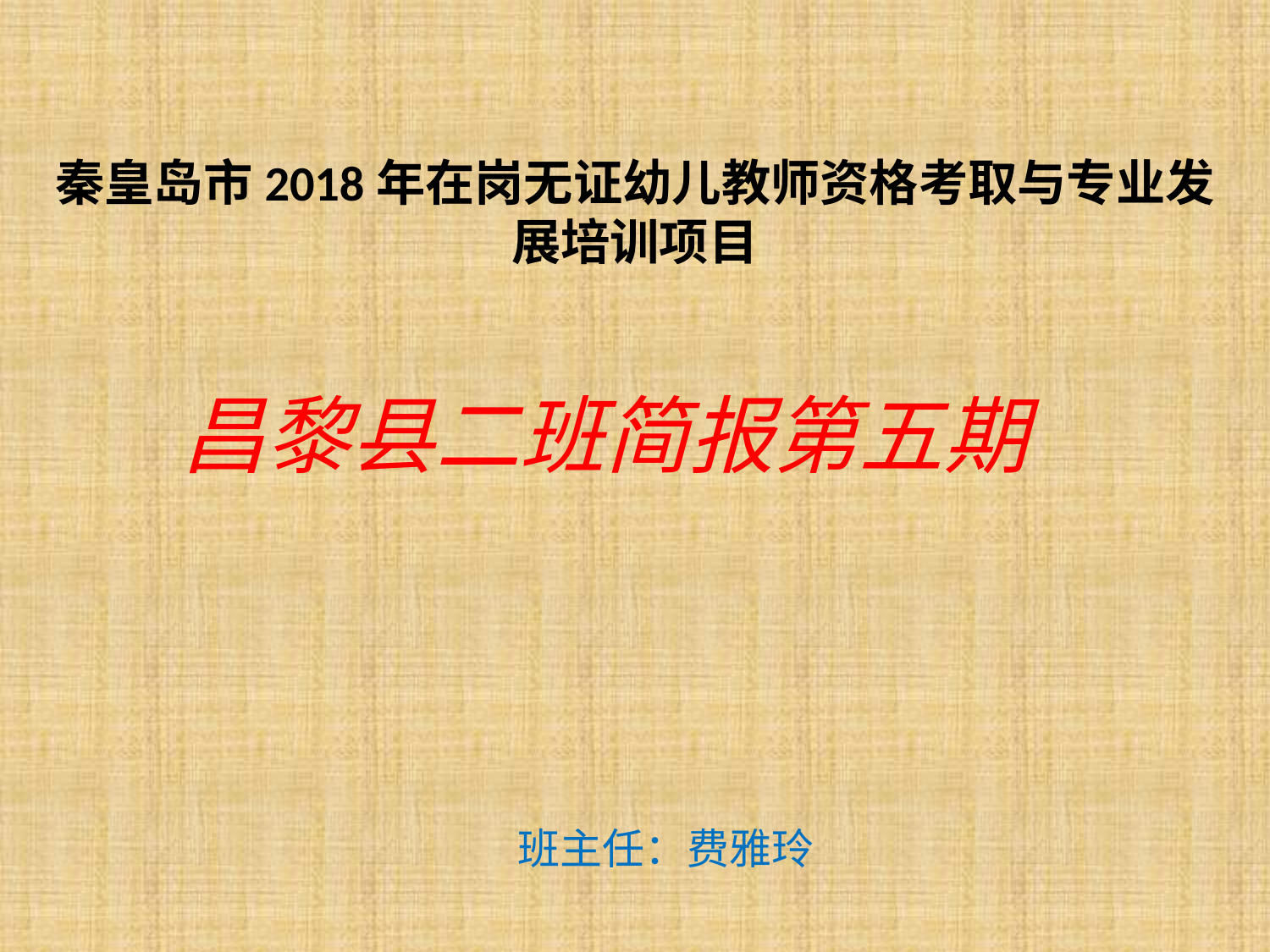

# 秦皇岛市2018年在岗无证幼儿教师资格考取与专业发展培训项目
昌黎县二班简报第五期
班主任：费雅玲